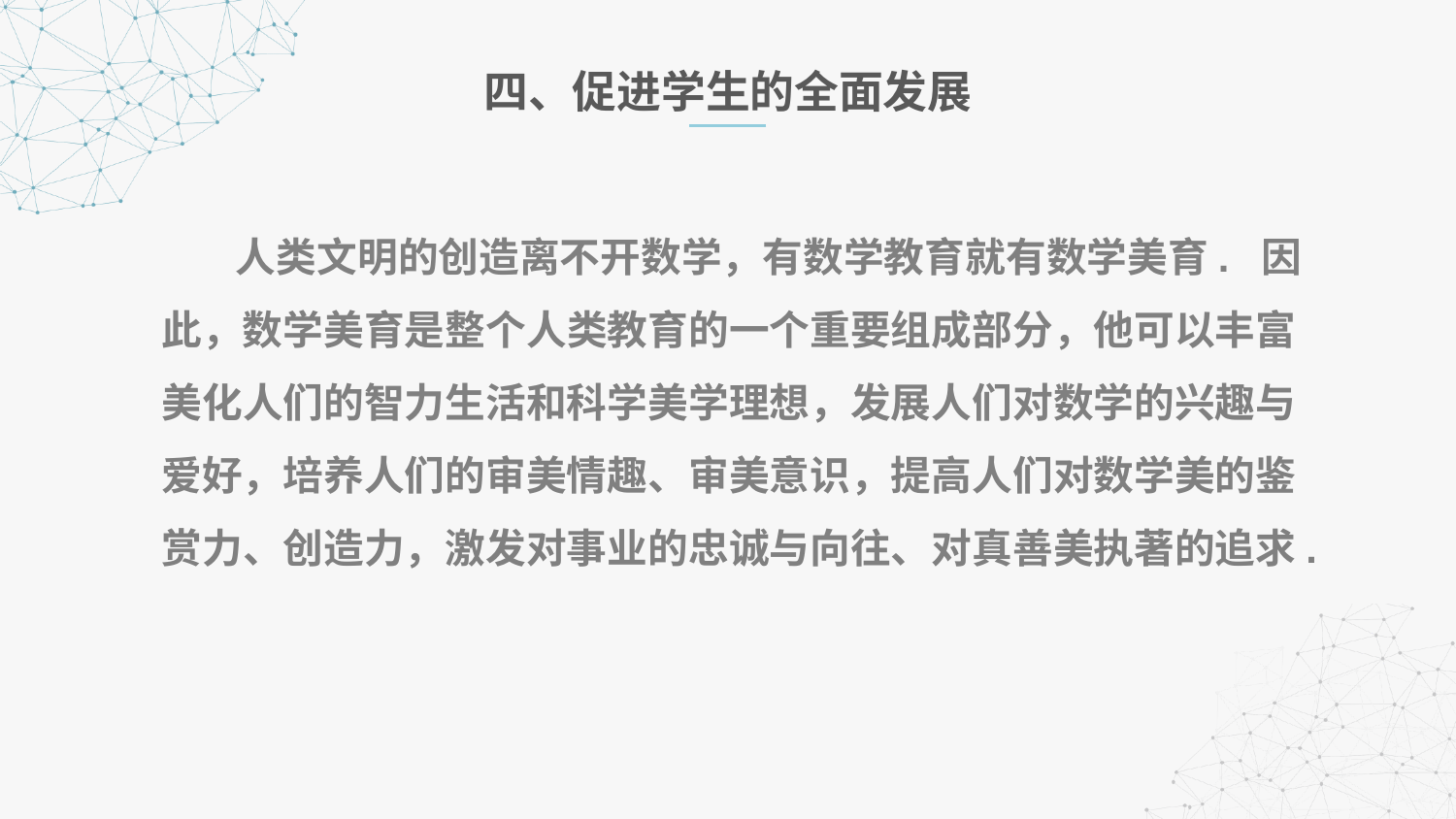

四、促进学生的全面发展

       人类文明的创造离不开数学，有数学教育就有数学美育.  因此，数学美育是整个人类教育的一个重要组成部分，他可以丰富美化人们的智力生活和科学美学理想，发展人们对数学的兴趣与爱好，培养人们的审美情趣、审美意识，提高人们对数学美的鉴赏力、创造力，激发对事业的忠诚与向往、对真善美执著的追求.